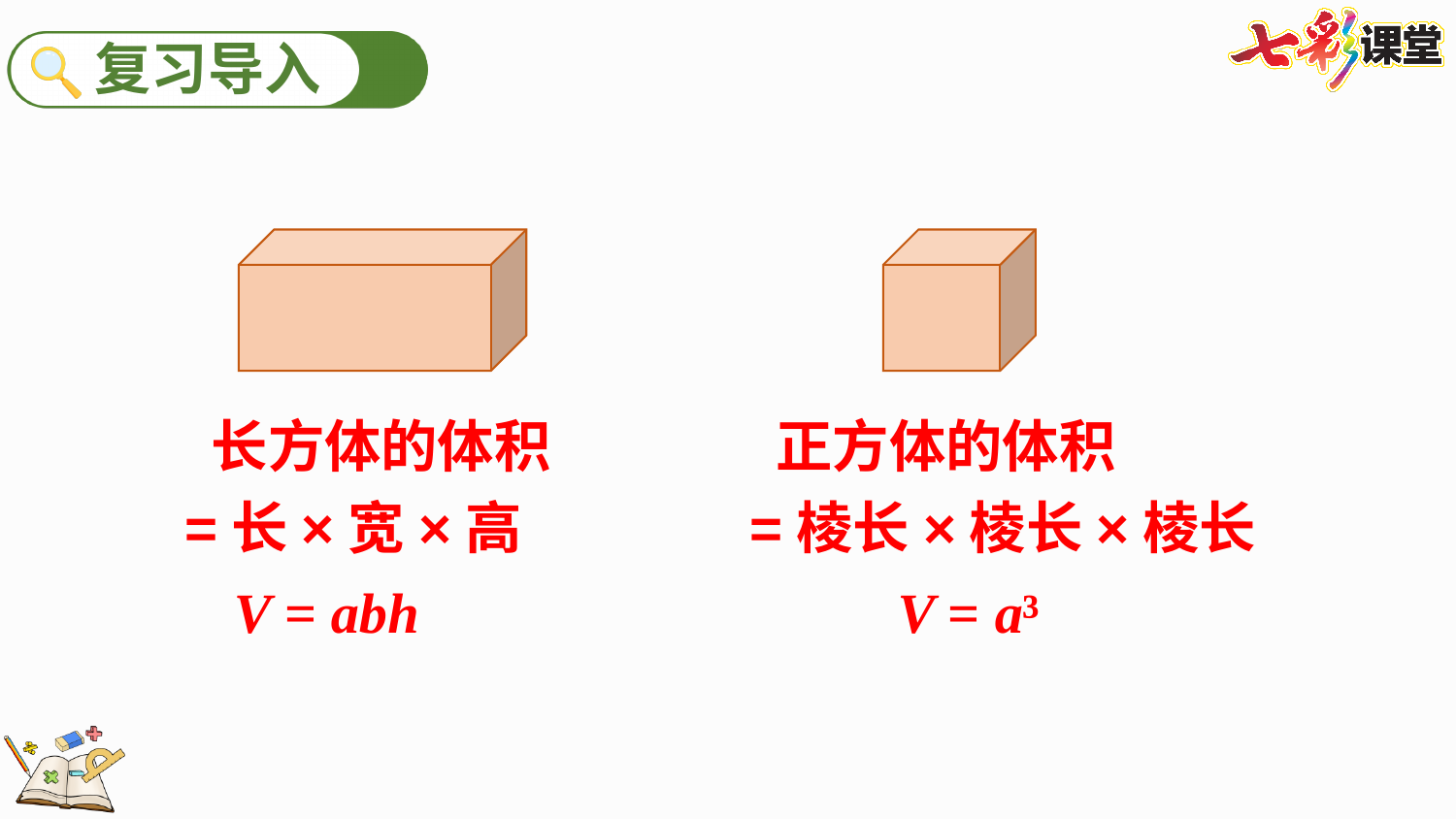

正方体的体积
=棱长×棱长×棱长
 长方体的体积
=长×宽×高
V = abh
V = a³